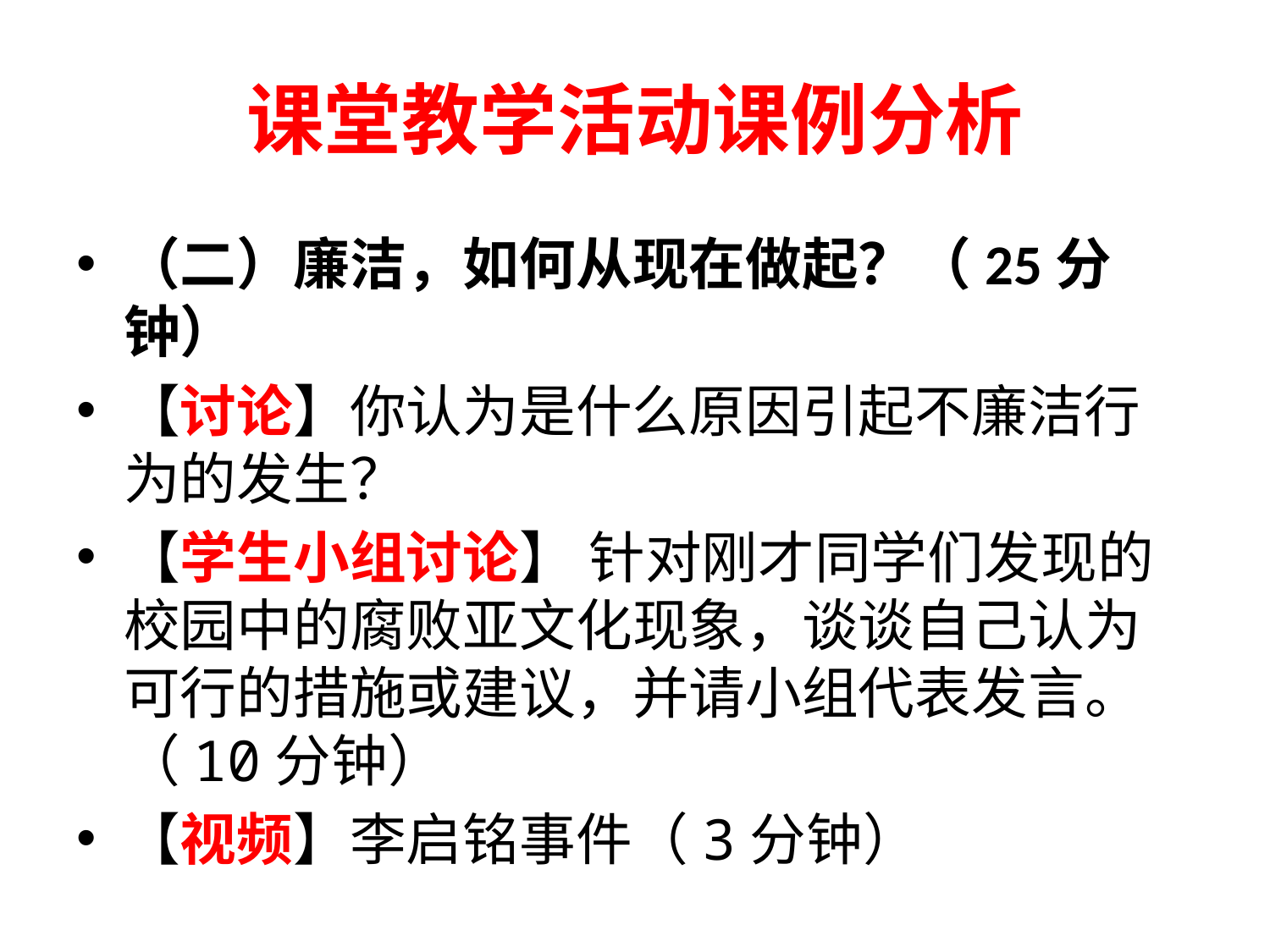

# 课堂教学活动课例分析
（二）廉洁，如何从现在做起？（25分钟）
【讨论】你认为是什么原因引起不廉洁行为的发生？
【学生小组讨论】 针对刚才同学们发现的校园中的腐败亚文化现象，谈谈自己认为可行的措施或建议，并请小组代表发言。（10分钟）
【视频】李启铭事件（3分钟）